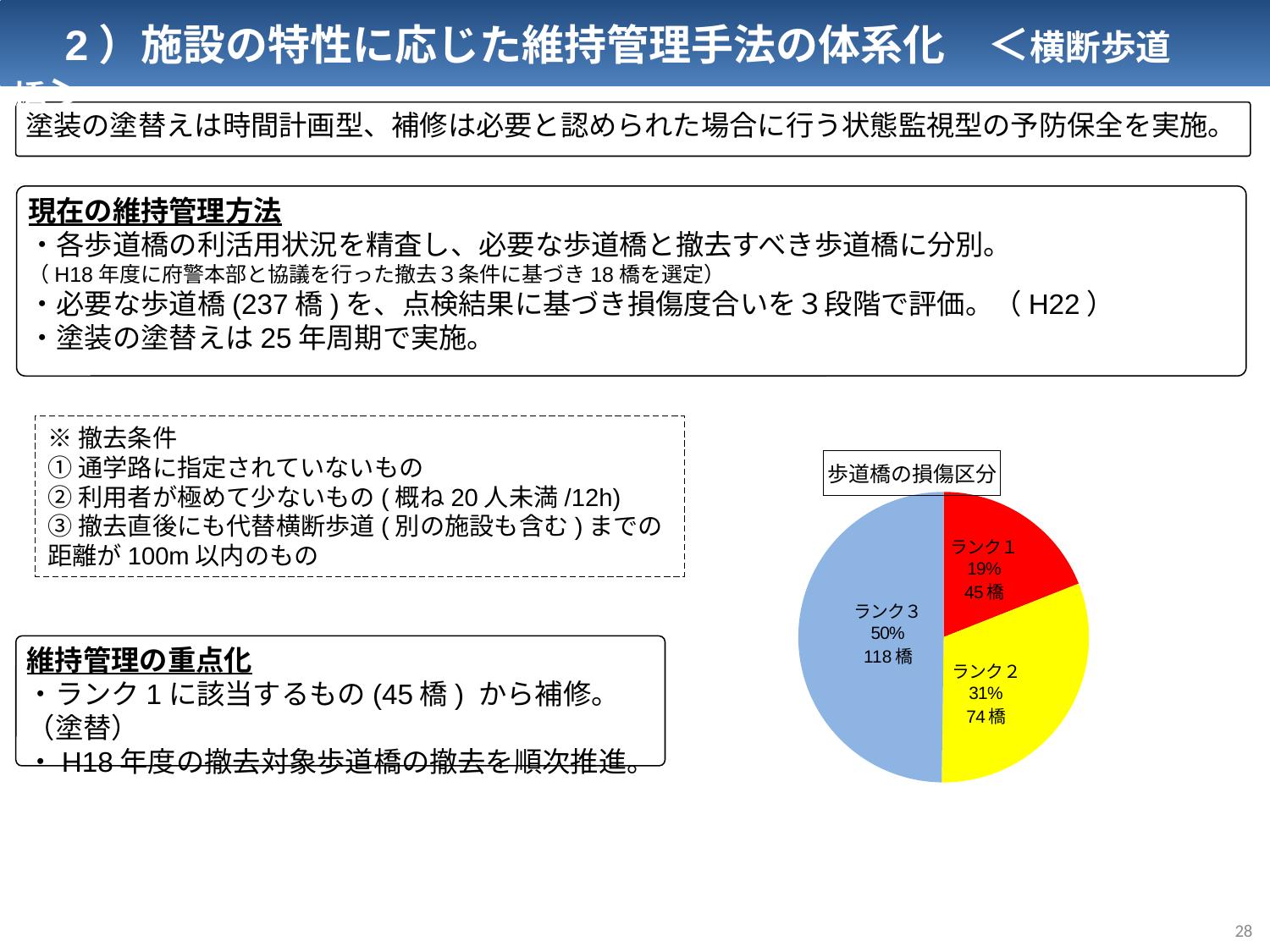

2）施設の特性に応じた維持管理手法の体系化　＜横断歩道橋＞
塗装の塗替えは時間計画型、補修は必要と認められた場合に行う状態監視型の予防保全を実施。
現在の維持管理方法
・各歩道橋の利活用状況を精査し、必要な歩道橋と撤去すべき歩道橋に分別。
（H18年度に府警本部と協議を行った撤去３条件に基づき18橋を選定）
・必要な歩道橋(237橋)を、点検結果に基づき損傷度合いを３段階で評価。（H22）
・塗装の塗替えは25年周期で実施。

### Chart: 歩道橋の損傷区分

| Category |  |
|---|---|
| ランク１ | 45.0 |
|  | None |
| ランク２ | 74.0 |
|  | None |
| ランク３ | 118.0 |
※撤去条件
①通学路に指定されていないもの
②利用者が極めて少ないもの(概ね20人未満/12h)
③撤去直後にも代替横断歩道(別の施設も含む)までの距離が100m以内のもの
維持管理の重点化
・ランク1に該当するもの(45橋) から補修。（塗替）
・H18年度の撤去対象歩道橋の撤去を順次推進。
28